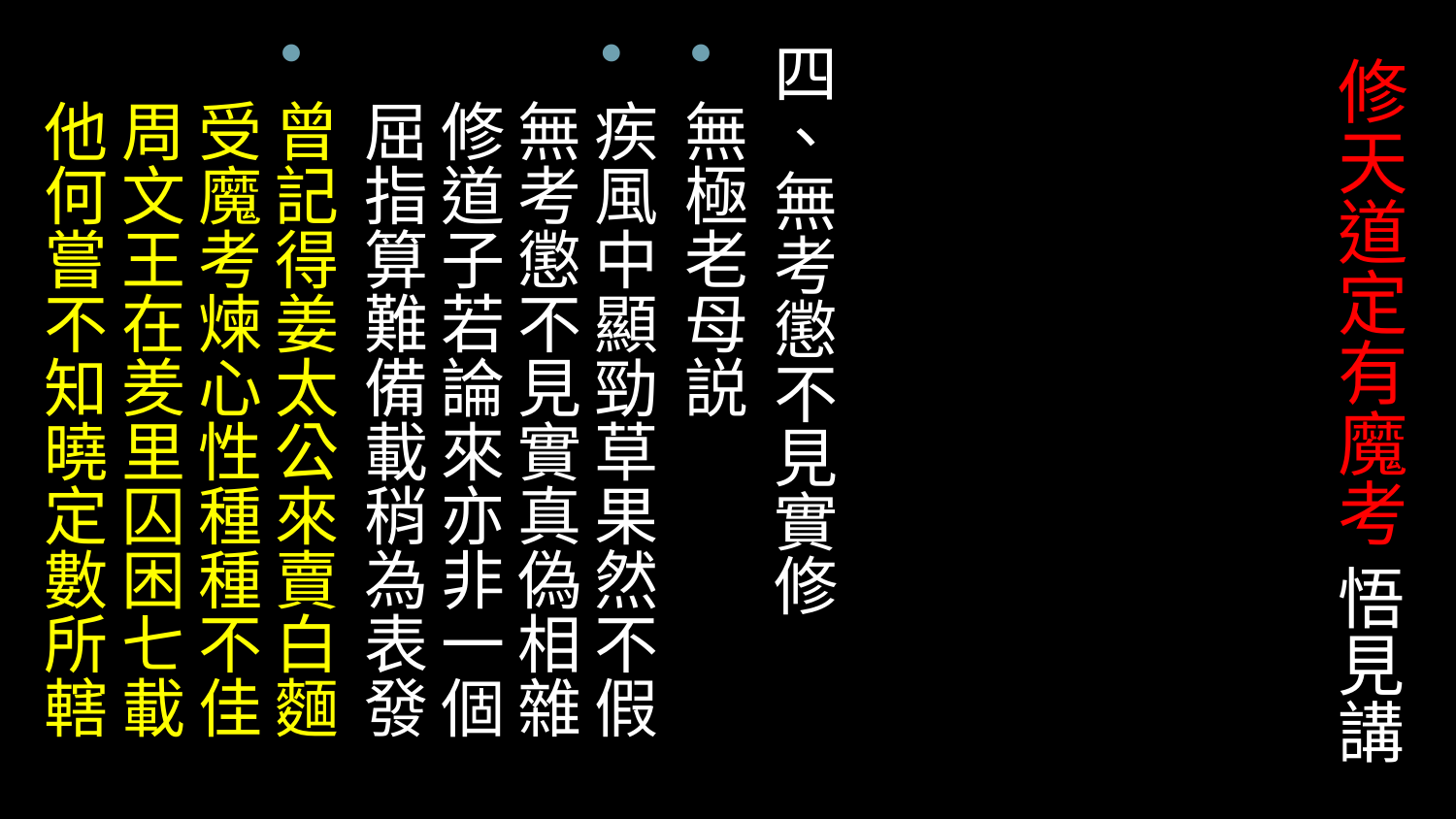

四、無考懲不見實修
無極老母説
疾風中顯勁草果然不假
無考懲不見實真偽相雜
修道子若論來亦非一個
屈指算難備載稍為表發
曾記得姜太公來賣白麵
受魔考煉心性種種不佳
周文王在羑里囚困七載
他何嘗不知曉定數所轄
# 修天道定有魔考 悟見講